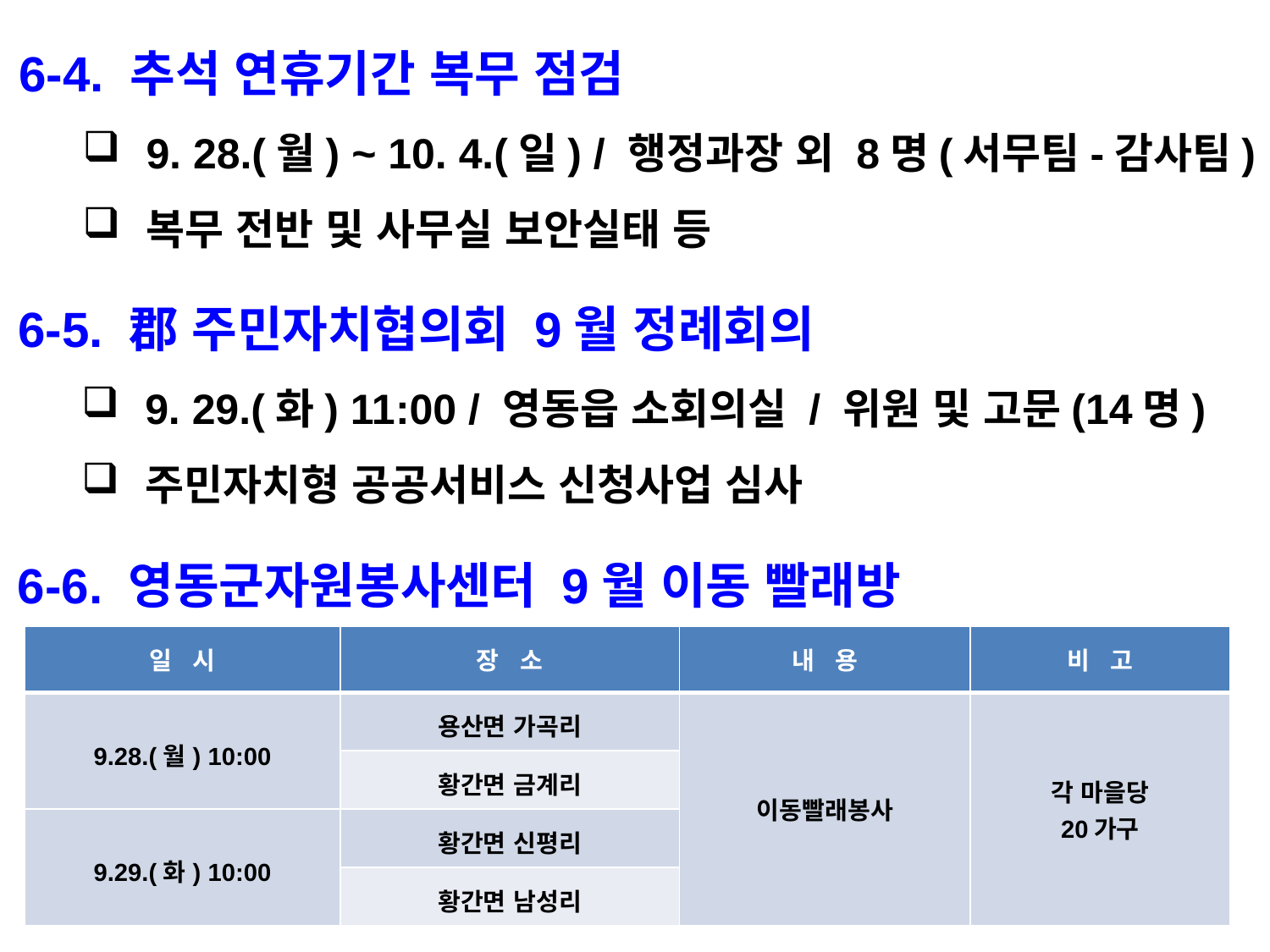

6-4. 추석 연휴기간 복무 점검
9. 28.(월) ~ 10. 4.(일) / 행정과장 외 8명(서무팀-감사팀)
복무 전반 및 사무실 보안실태 등
6-5. 郡 주민자치협의회 9월 정례회의
9. 29.(화) 11:00 / 영동읍 소회의실 / 위원 및 고문(14명)
주민자치형 공공서비스 신청사업 심사
6-6. 영동군자원봉사센터 9월 이동 빨래방

| 일 시 | 장 소 | 내 용 | 비 고 |
| --- | --- | --- | --- |
| 9.28.(월) 10:00 | 용산면 가곡리 | 이동빨래봉사 | 각 마을당 20가구 |
|  | 황간면 금계리 |  |  |
| 9.29.(화) 10:00 | 황간면 신평리 |  |  |
|  | 황간면 남성리 |  |  |